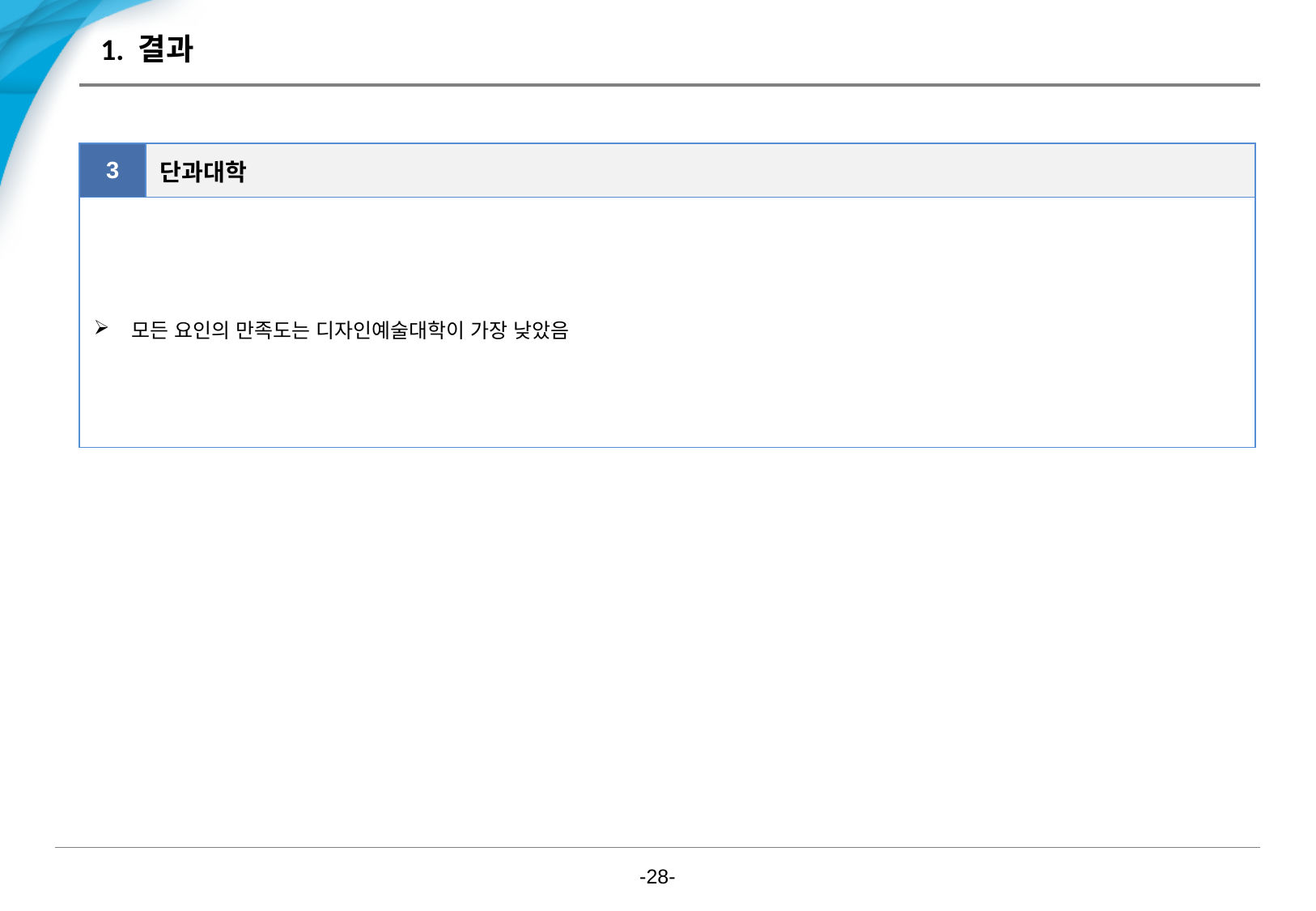

# 1. 결과
| 3 | 단과대학 |
| --- | --- |
| 모든 요인의 만족도는 디자인예술대학이 가장 낮았음 |  |
-28-